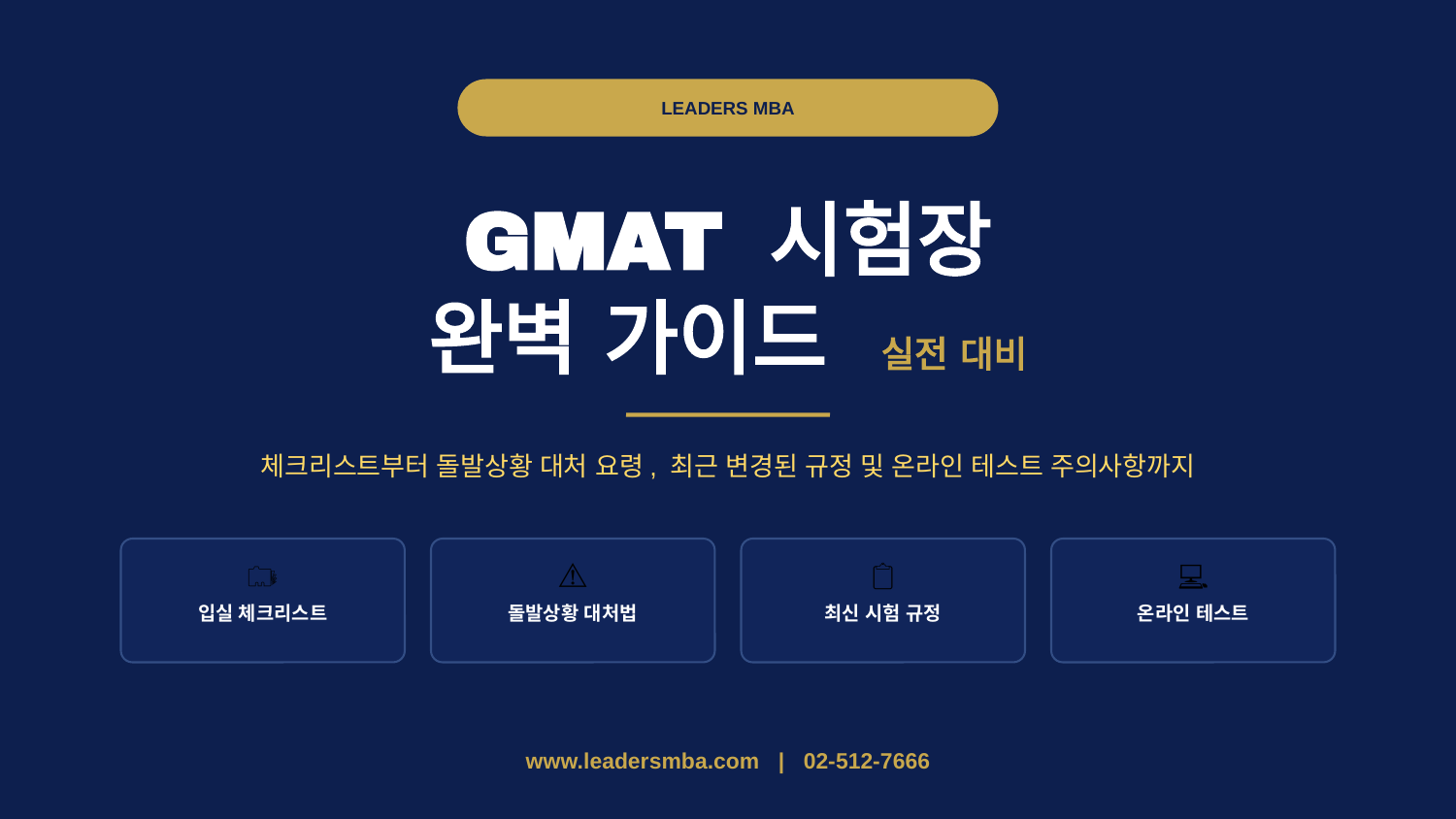

LEADERS MBA
GMAT 시험장
완벽 가이드  실전 대비

체크리스트부터 돌발상황 대처 요령, 최근 변경된 규정 및 온라인 테스트 주의사항까지

🗂️
⚠️
📋
💻
입실 체크리스트
돌발상황 대처법
최신 시험 규정
온라인 테스트
www.leadersmba.com   |   02-512-7666